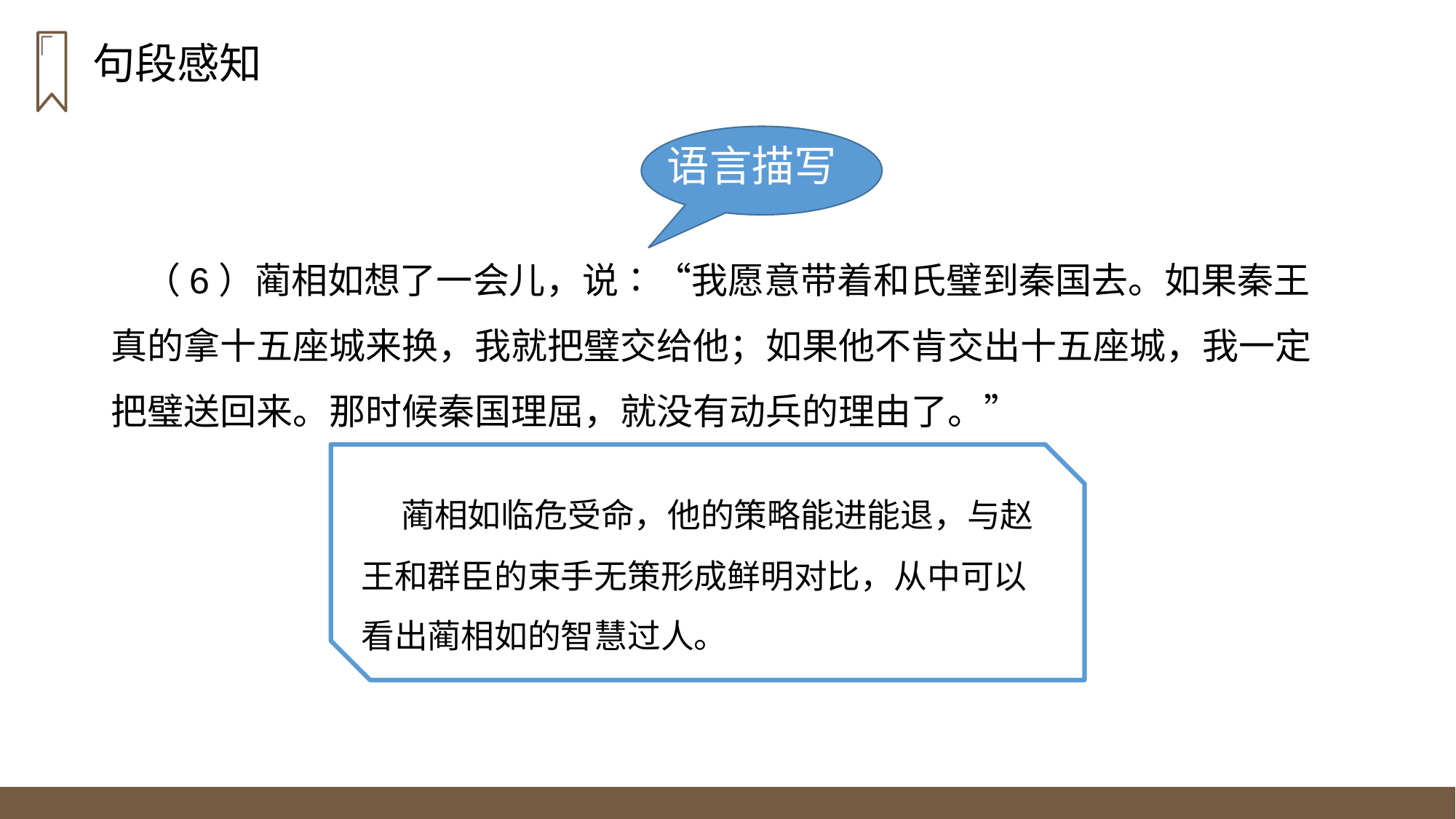

句段感知

语言描写
   （6）蔺相如想了一会儿，说∶“我愿意带着和氏璧到秦国去。如果秦王真的拿十五座城来换，我就把璧交给他；如果他不肯交出十五座城，我一定把璧送回来。那时候秦国理屈，就没有动兵的理由了。”
    蔺相如临危受命，他的策略能进能退，与赵王和群臣的束手无策形成鲜明对比，从中可以看出蔺相如的智慧过人。